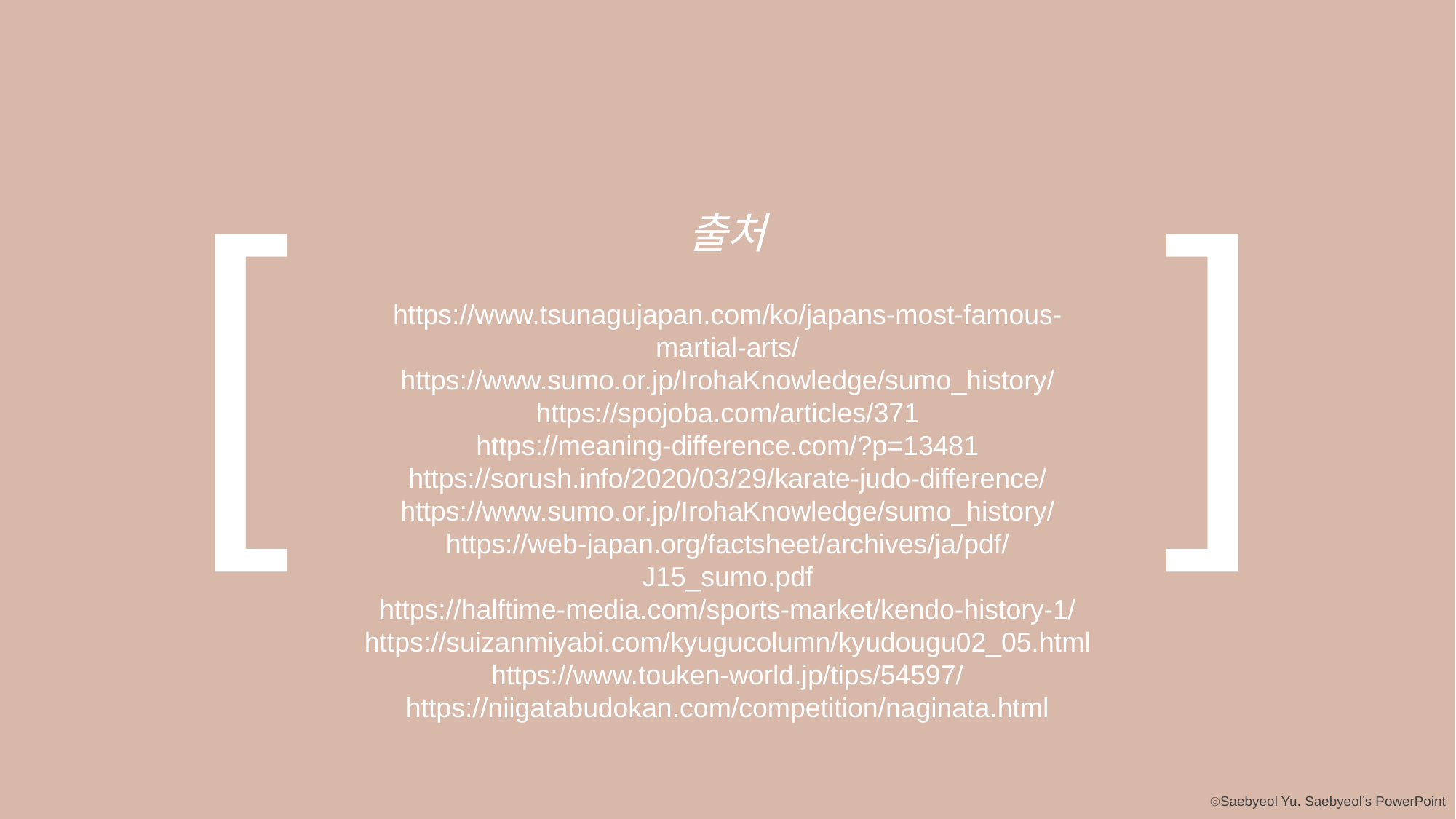

[
]
출처

https://www.tsunagujapan.com/ko/japans-most-famous-martial-arts/
https://www.sumo.or.jp/IrohaKnowledge/sumo_history/
https://spojoba.com/articles/371
https://meaning-difference.com/?p=13481
https://sorush.info/2020/03/29/karate-judo-difference/
https://www.sumo.or.jp/IrohaKnowledge/sumo_history/
https://web-japan.org/factsheet/archives/ja/pdf/J15_sumo.pdf
https://halftime-media.com/sports-market/kendo-history-1/
https://suizanmiyabi.com/kyugucolumn/kyudougu02_05.html
https://www.touken-world.jp/tips/54597/
https://niigatabudokan.com/competition/naginata.html